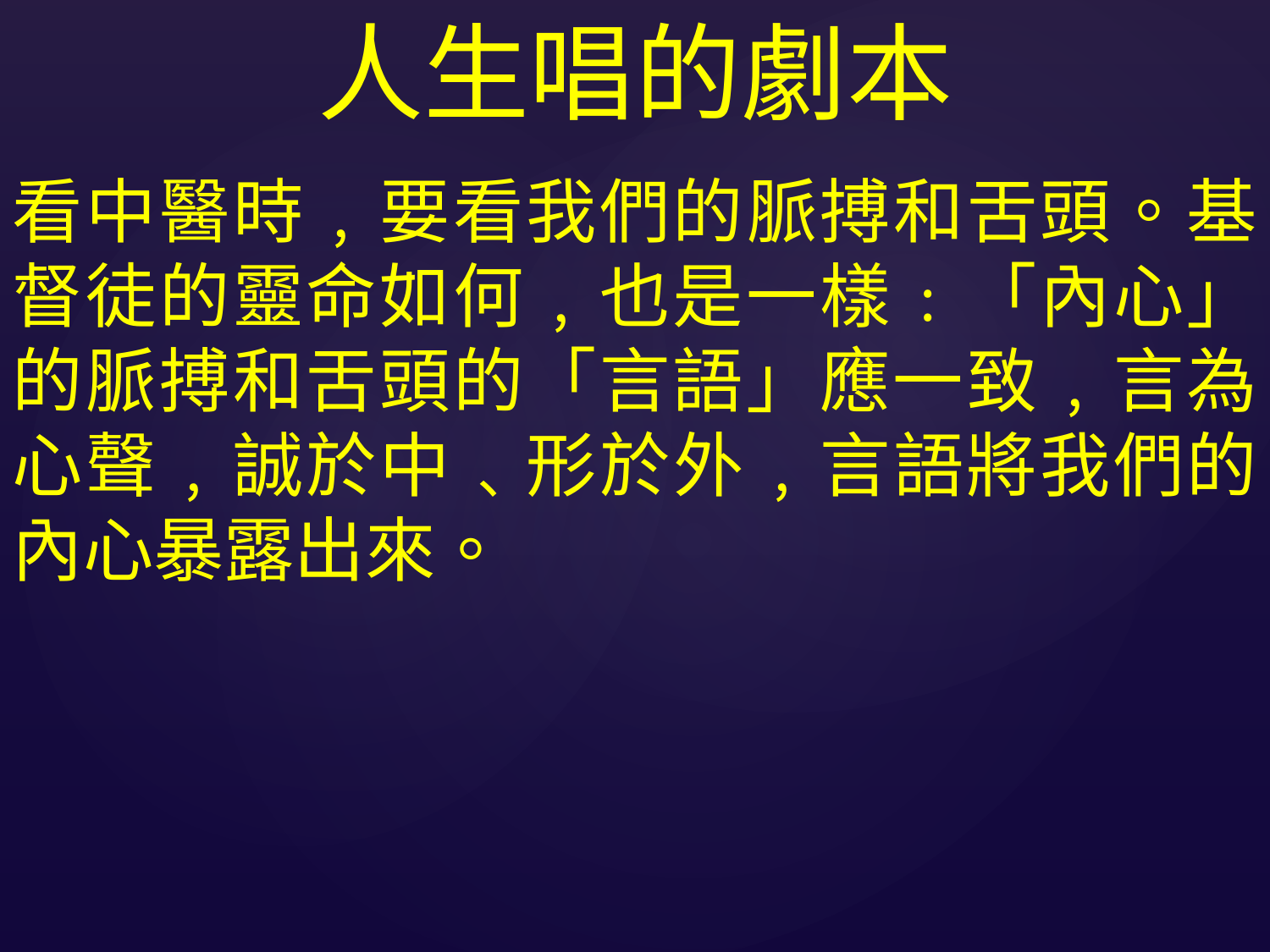

人生唱的劇本

看中醫時﹐要看我們的脈搏和舌頭。基督徒的靈命如何﹐也是一樣﹕「內心」的脈搏和舌頭的「言語」應一致﹐言為心聲﹐誠於中﹑形於外﹐言語將我們的內心暴露出來。